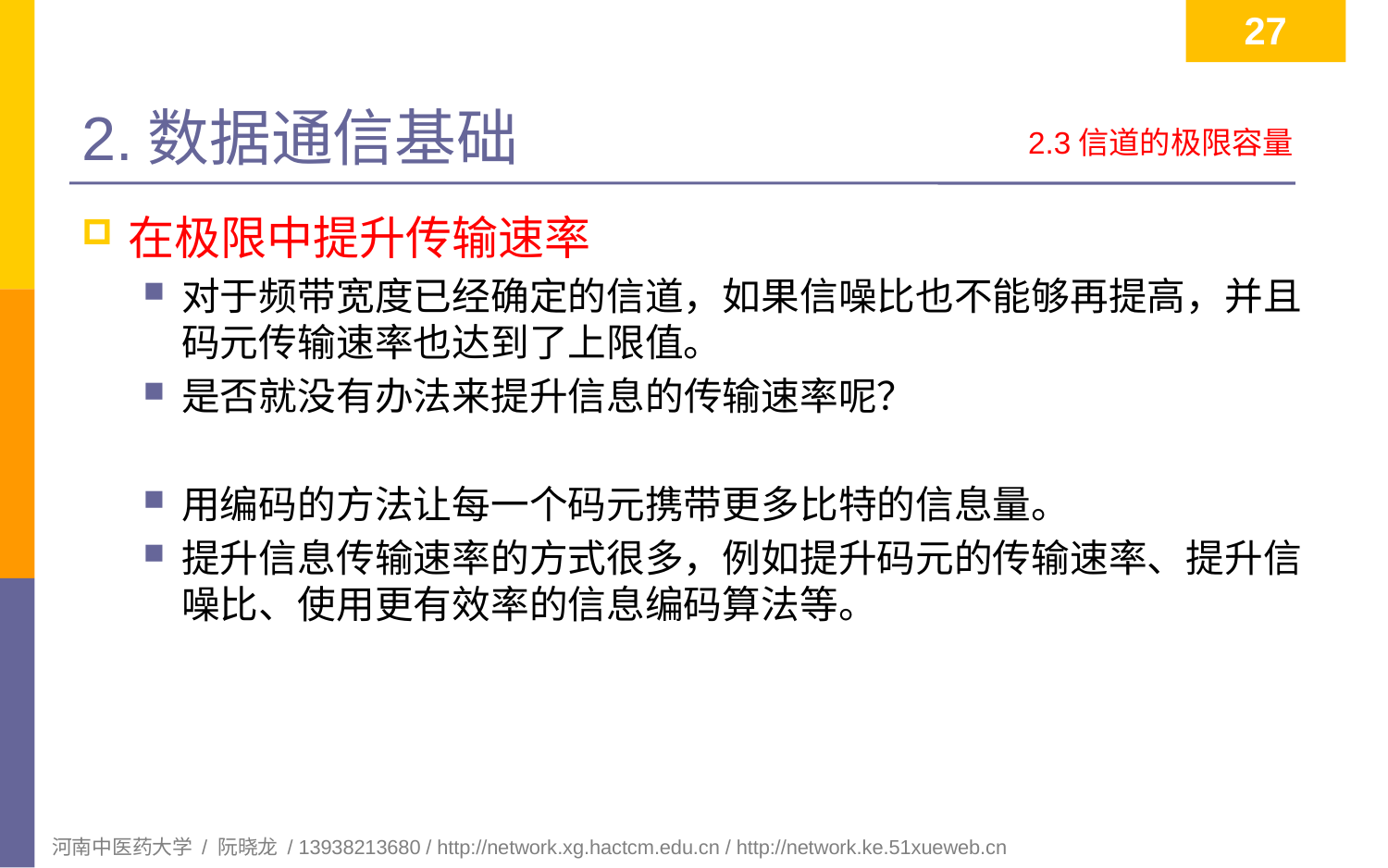

27
# 2.数据通信基础
2.3信道的极限容量

在极限中提升传输速率
对于频带宽度已经确定的信道，如果信噪比也不能够再提高，并且码元传输速率也达到了上限值。
是否就没有办法来提升信息的传输速率呢？

用编码的方法让每一个码元携带更多比特的信息量。
提升信息传输速率的方式很多，例如提升码元的传输速率、提升信噪比、使用更有效率的信息编码算法等。